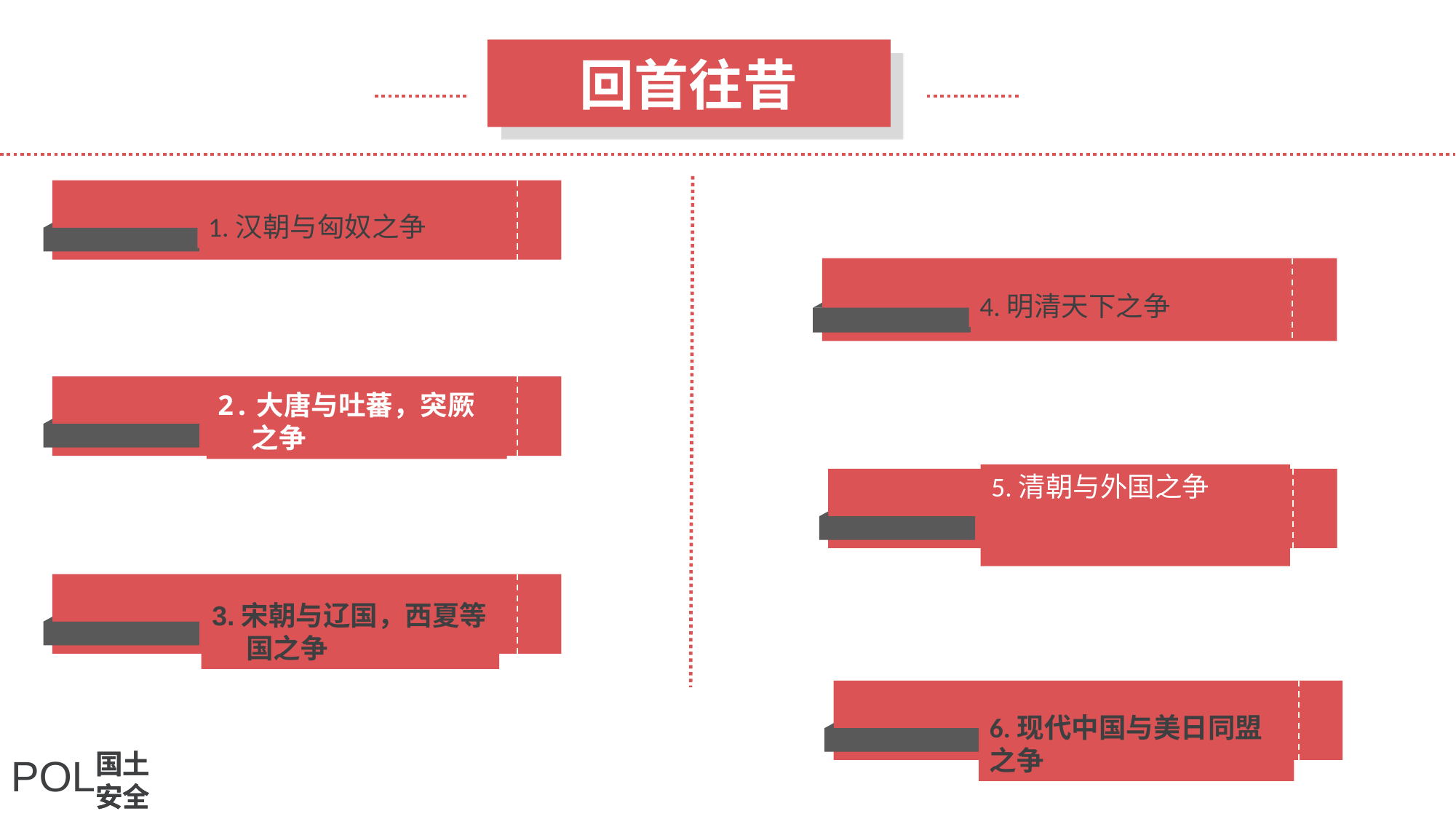

回首往昔

1.汉朝与匈奴之争

4.明清天下之争

2.大唐与吐蕃，突厥之争

5.清朝与外国之争

3.宋朝与辽国，西夏等国之争

6.现代中国与美日同盟之争

国土
安全
POL
国土
安全